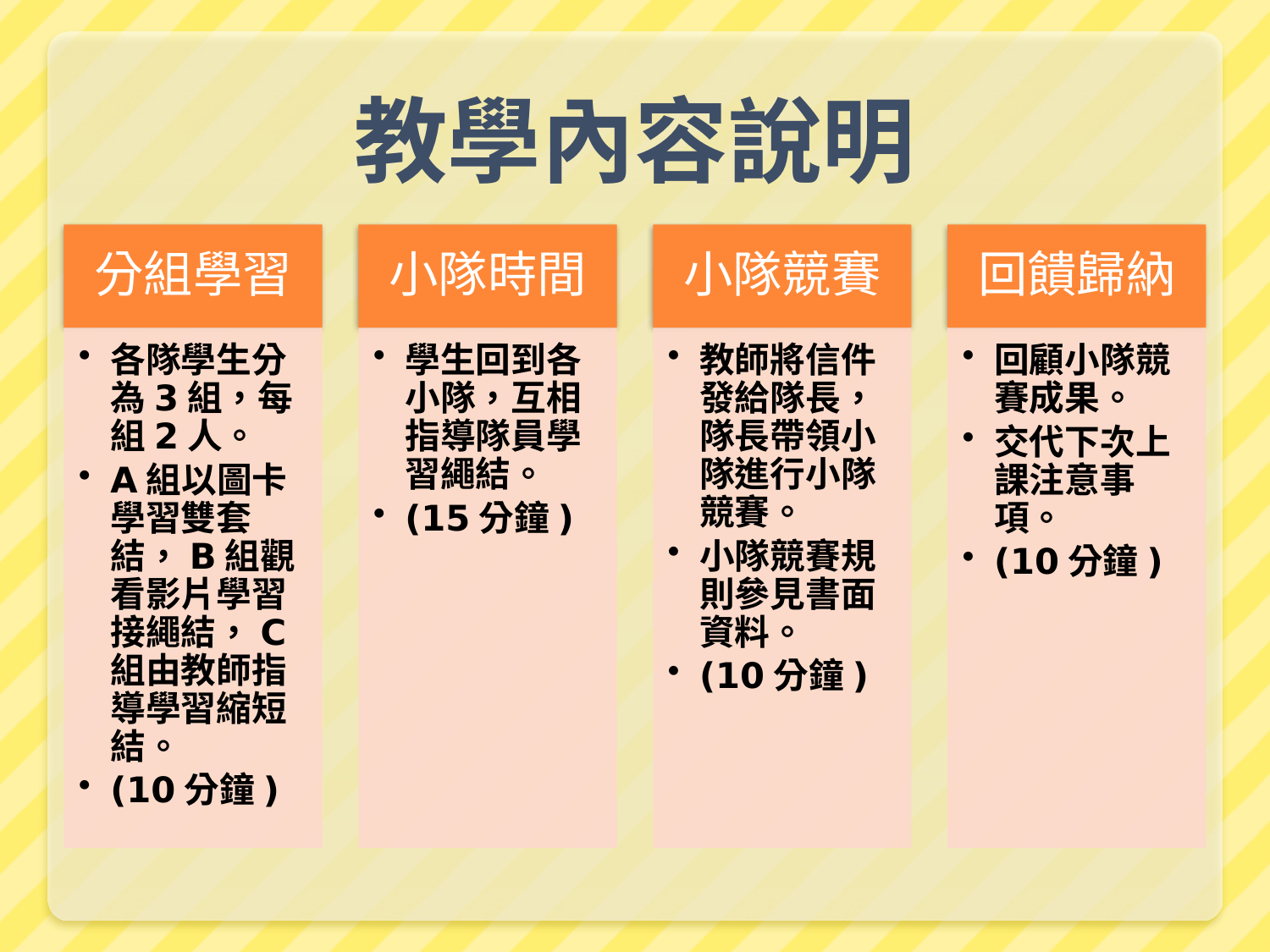

# 教學內容說明
分組學習
各隊學生分為3組，每組2人。
A組以圖卡學習雙套結，B組觀看影片學習接繩結，C組由教師指導學習縮短結。
(10分鐘)
小隊時間
學生回到各小隊，互相指導隊員學習繩結。
(15分鐘)
小隊競賽
教師將信件發給隊長，隊長帶領小隊進行小隊競賽。
小隊競賽規則參見書面資料。
(10分鐘)
回饋歸納
回顧小隊競賽成果。
交代下次上課注意事項。
(10分鐘)